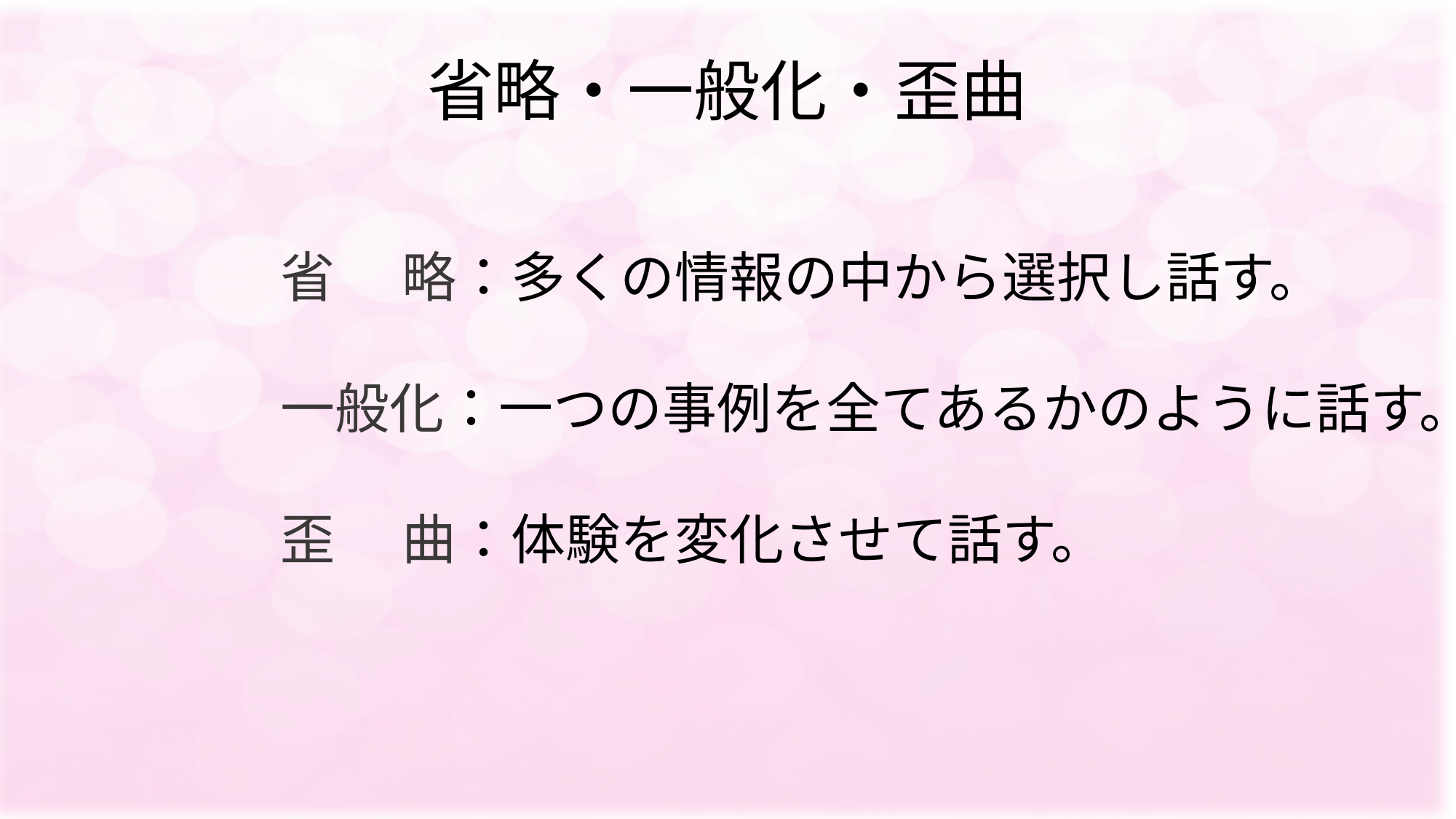

省略・一般化・歪曲
省　 略：多くの情報の中から選択し話す。
一般化：一つの事例を全てあるかのように話す。
歪　 曲：体験を変化させて話す。